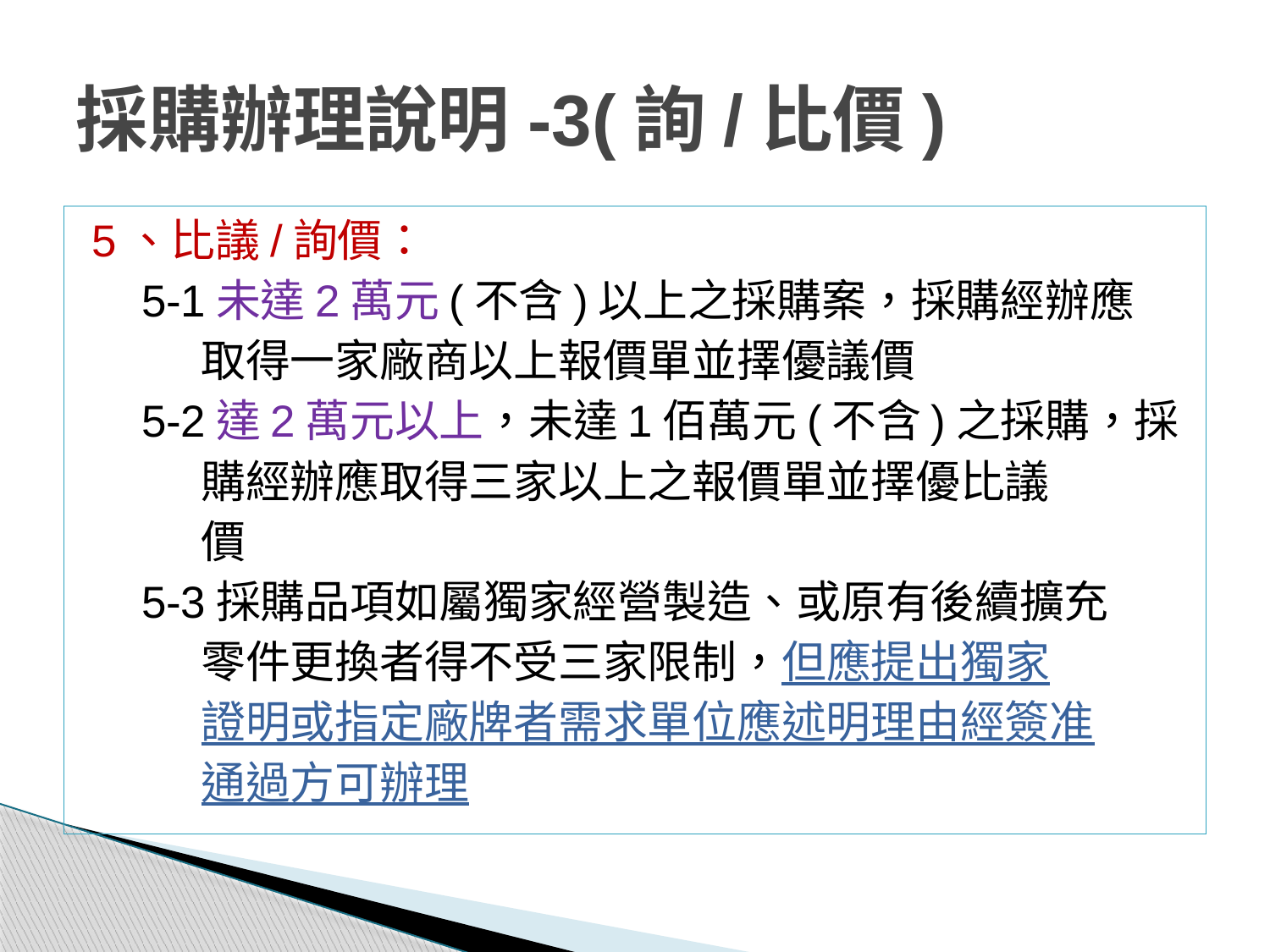

# 採購辦理說明-3(詢/比價)
5、比議/詢價：
    5-1未達2萬元(不含)以上之採購案，採購經辦應
          取得一家廠商以上報價單並擇優議價
    5-2達2萬元以上，未達1佰萬元(不含)之採購，採
          購經辦應取得三家以上之報價單並擇優比議
          價
    5-3採購品項如屬獨家經營製造、或原有後續擴充
          零件更換者得不受三家限制，但應提出獨家
          證明或指定廠牌者需求單位應述明理由經簽准
          通過方可辦理